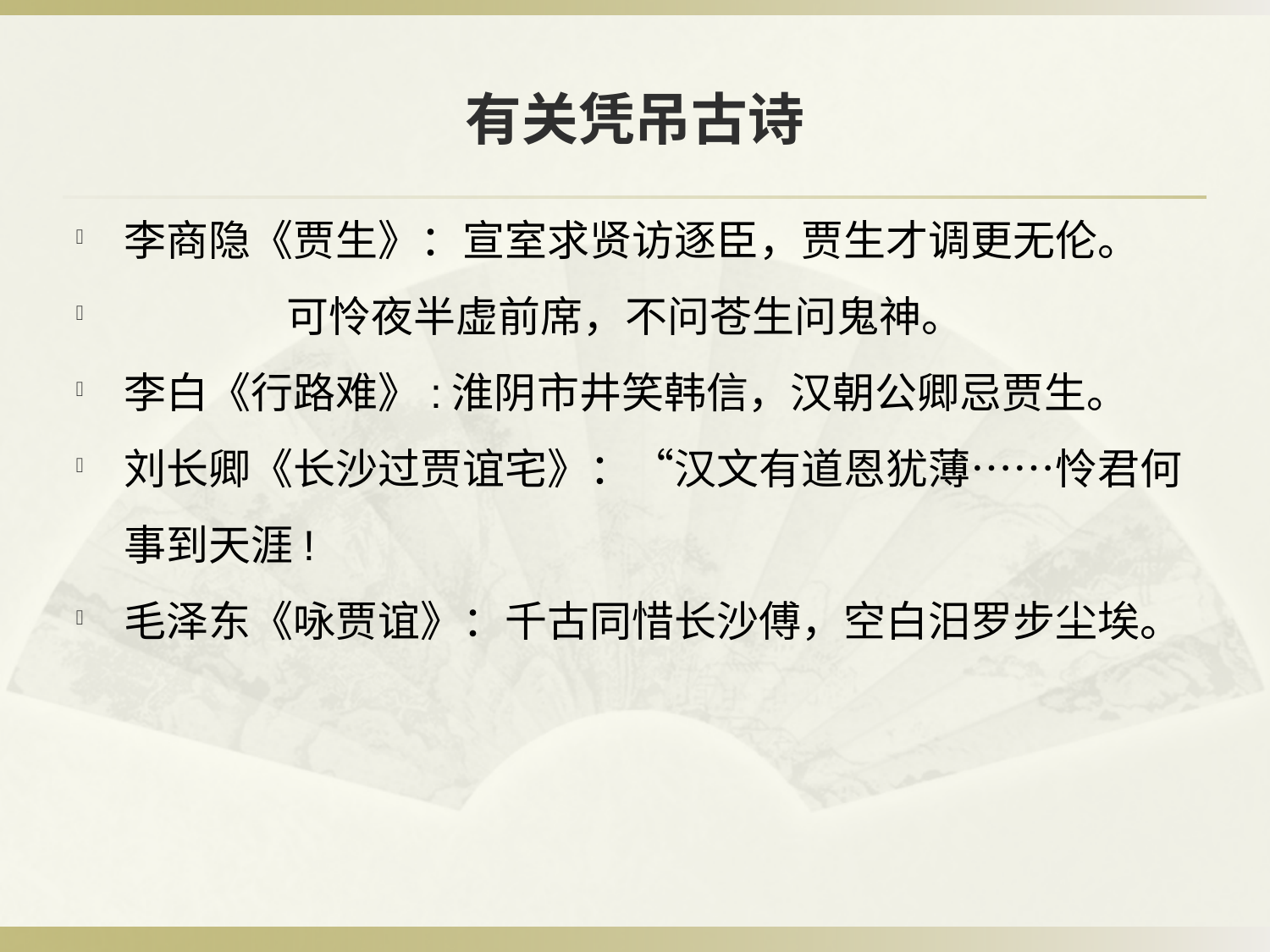

# 有关凭吊古诗
李商隐《贾生》：宣室求贤访逐臣，贾生才调更无伦。
                可怜夜半虚前席，不问苍生问鬼神。
李白《行路难》:淮阴市井笑韩信，汉朝公卿忌贾生。
刘长卿《长沙过贾谊宅》：“汉文有道恩犹薄……怜君何事到天涯!
毛泽东《咏贾谊》：千古同惜长沙傅，空白汨罗步尘埃。